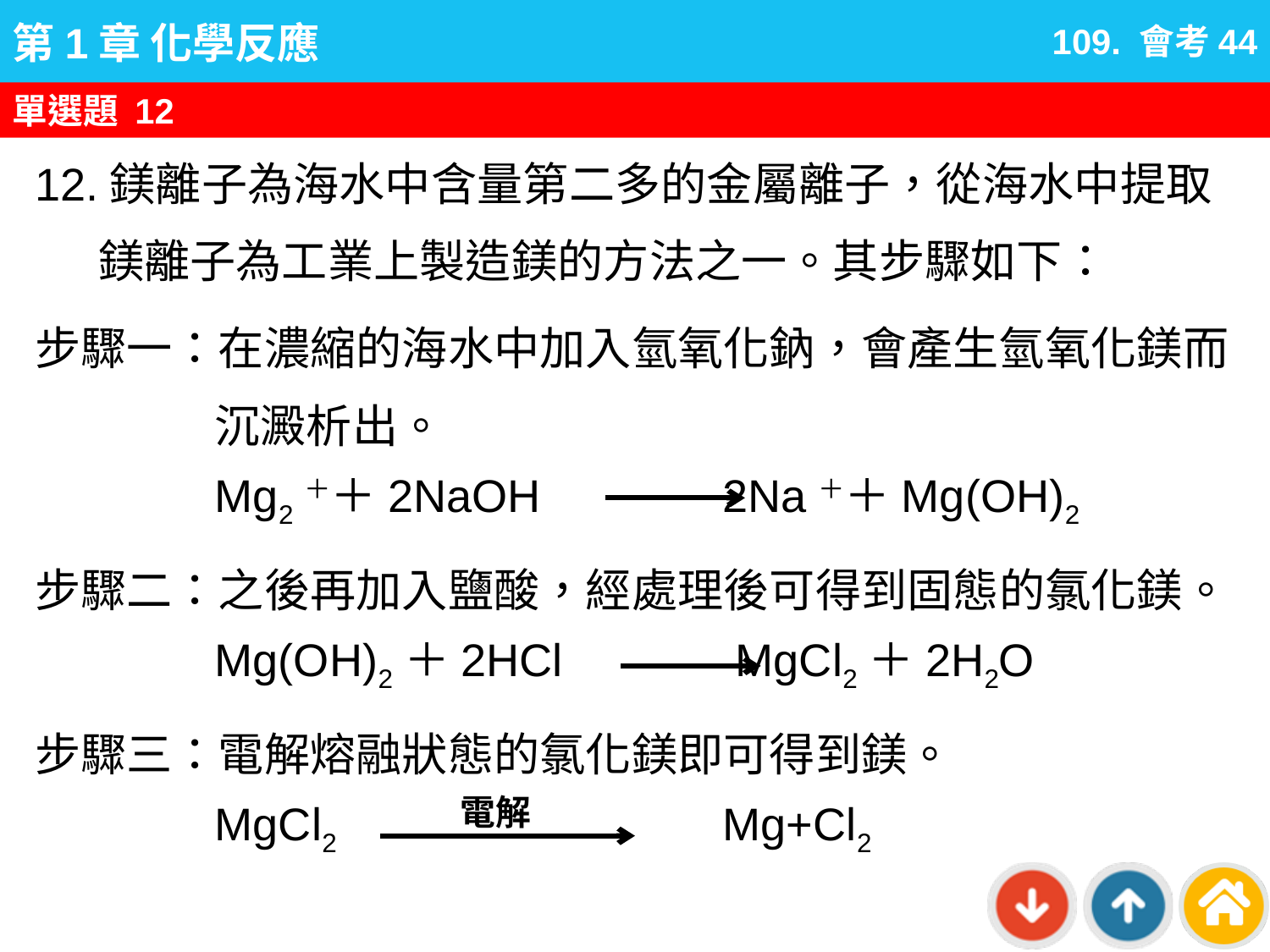

109. 會考44
單選題 12
12.鎂離子為海水中含量第二多的金屬離子，從海水中提取鎂離子為工業上製造鎂的方法之一。其步驟如下：
步驟一：在濃縮的海水中加入氫氧化鈉，會產生氫氧化鎂而沉澱析出。
Mg2＋＋2NaOH		2Na＋＋Mg(OH)2
步驟二：之後再加入鹽酸，經處理後可得到固態的氯化鎂。Mg(OH)2＋2HCl	 	 MgCl2＋2H2O
步驟三：電解熔融狀態的氯化鎂即可得到鎂。
MgCl2 			Mg+Cl2
電解